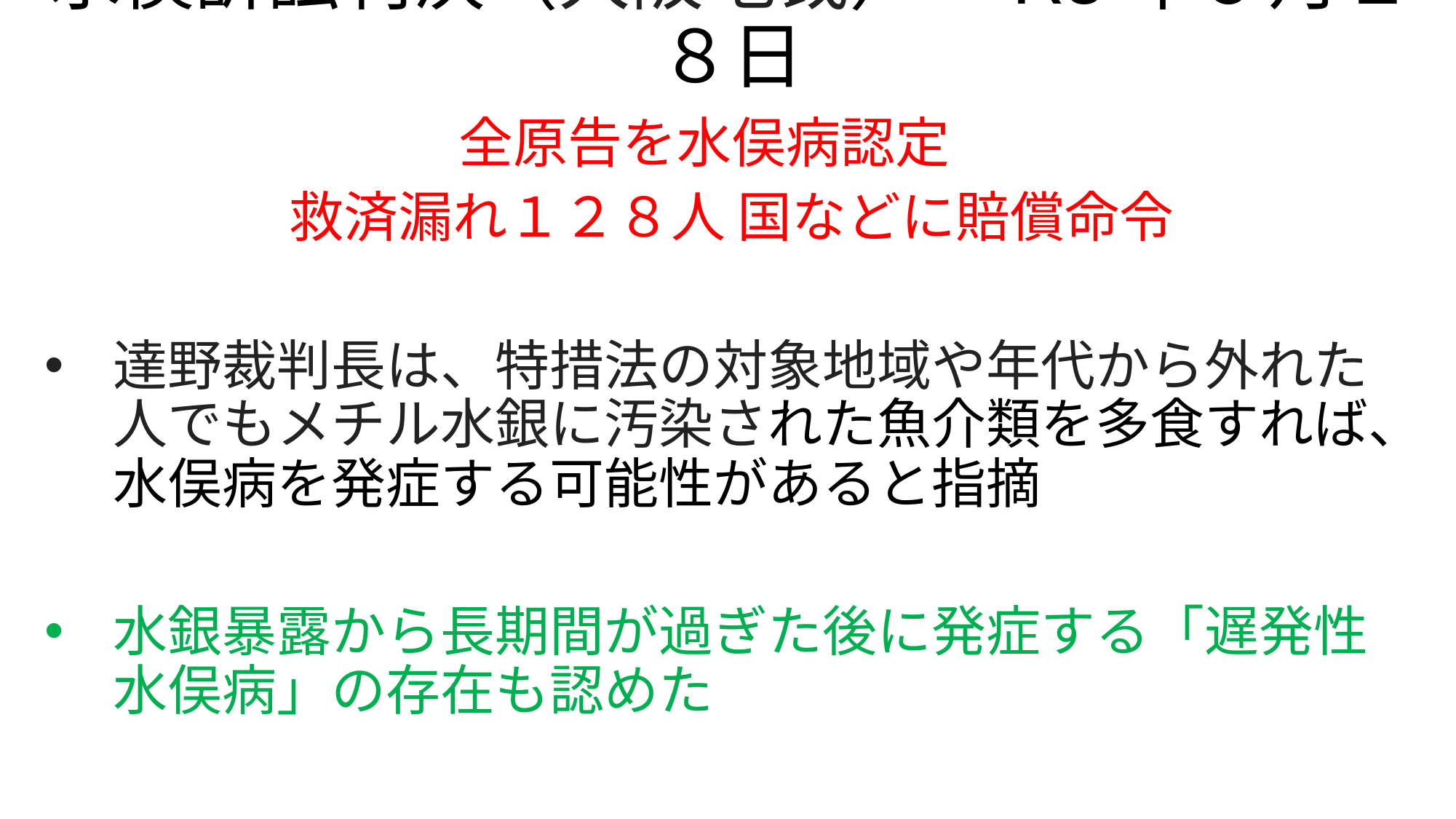

# 水俣訴訟判決（大阪地裁）　R5年９月２８日
全原告を水俣病認定
救済漏れ１２８人 国などに賠償命令

達野裁判長は、特措法の対象地域や年代から外れた人でもメチル水銀に汚染された魚介類を多食すれば、水俣病を発症する可能性があると指摘

水銀暴露から長期間が過ぎた後に発症する「遅発性水俣病」の存在も認めた